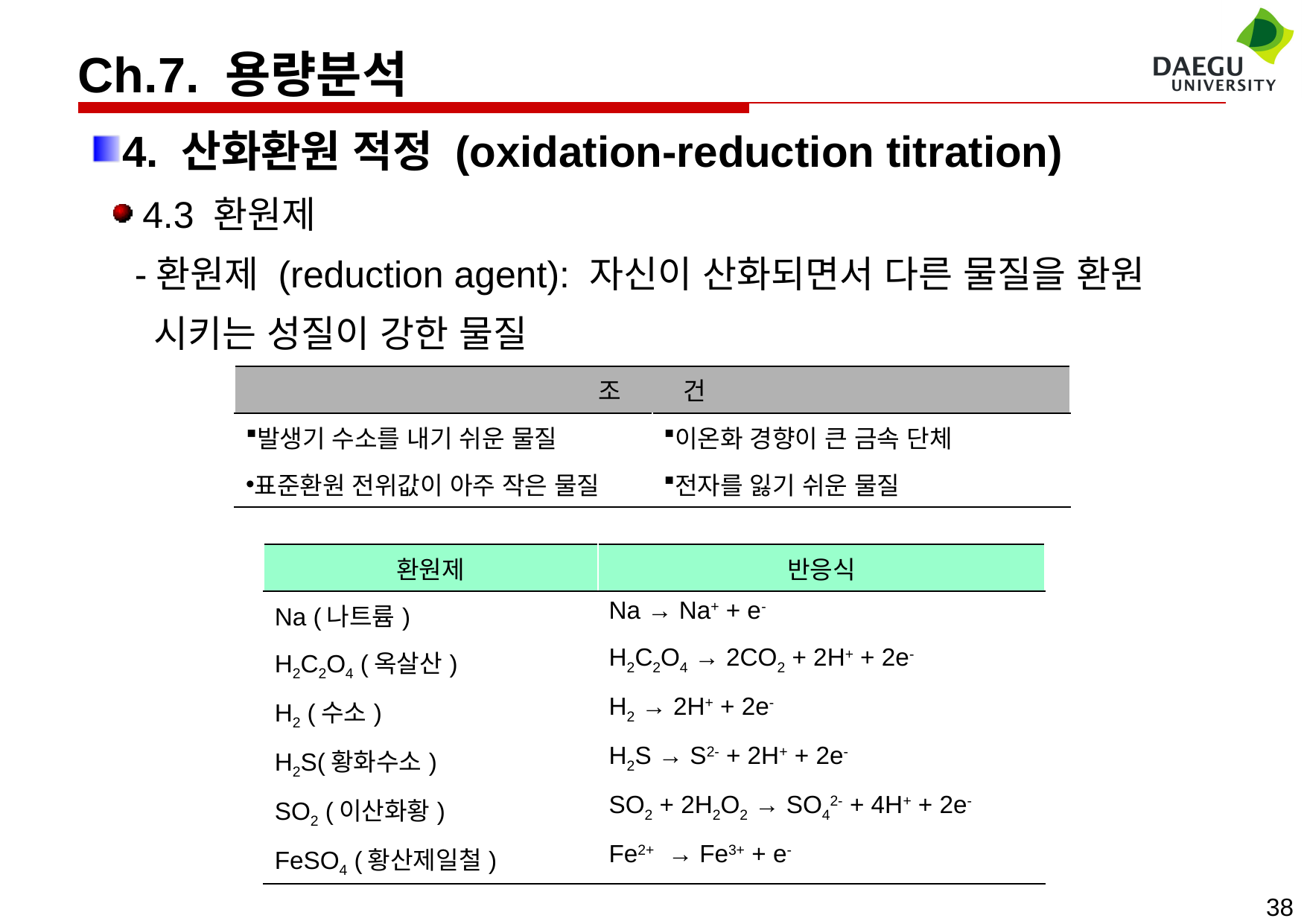

Ch.7. 용량분석
4. 산화환원 적정 (oxidation-reduction titration)
 4.3 환원제
  -환원제 (reduction agent): 자신이 산화되면서 다른 물질을 환원
   시키는 성질이 강한 물질
| 조 건 |  |
| --- | --- |
| 발생기 수소를 내기 쉬운 물질 | 이온화 경향이 큰 금속 단체 |
| 표준환원 전위값이 아주 작은 물질 | 전자를 잃기 쉬운 물질 |
| 환원제 | 반응식 |
| --- | --- |
| Na (나트륨) | Na → Na+ + e- |
| H2C2O4 (옥살산) | H2C2O4 → 2CO2 + 2H+ + 2e- |
| H2 (수소) | H2 → 2H+ + 2e- |
| H2S(황화수소) | H2S → S2- + 2H+ + 2e- |
| SO2 (이산화황) | SO2 + 2H2O2 → SO42- + 4H+ + 2e- |
| FeSO4 (황산제일철) | Fe2+ → Fe3+ + e- |
38